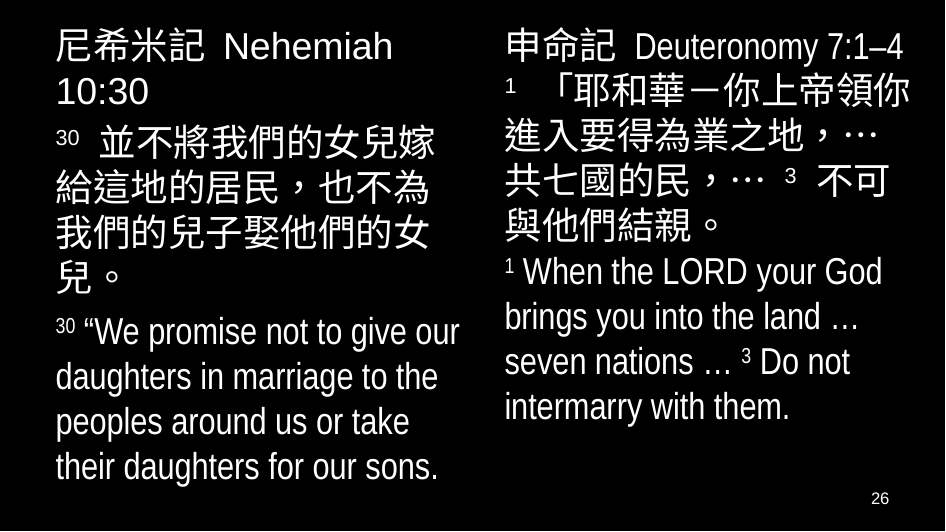

尼希米記 Nehemiah 10:30
30 並不將我們的女兒嫁給這地的居民，也不為我們的兒子娶他們的女兒。
30 “We promise not to give our daughters in marriage to the peoples around us or take their daughters for our sons.

申命記 Deuteronomy 7:1–4
1 「耶和華－你上帝領你進入要得為業之地，…共七國的民，… 3 不可與他們結親。
1 When the Lord your God brings you into the land … seven nations … 3 Do not intermarry with them.
26